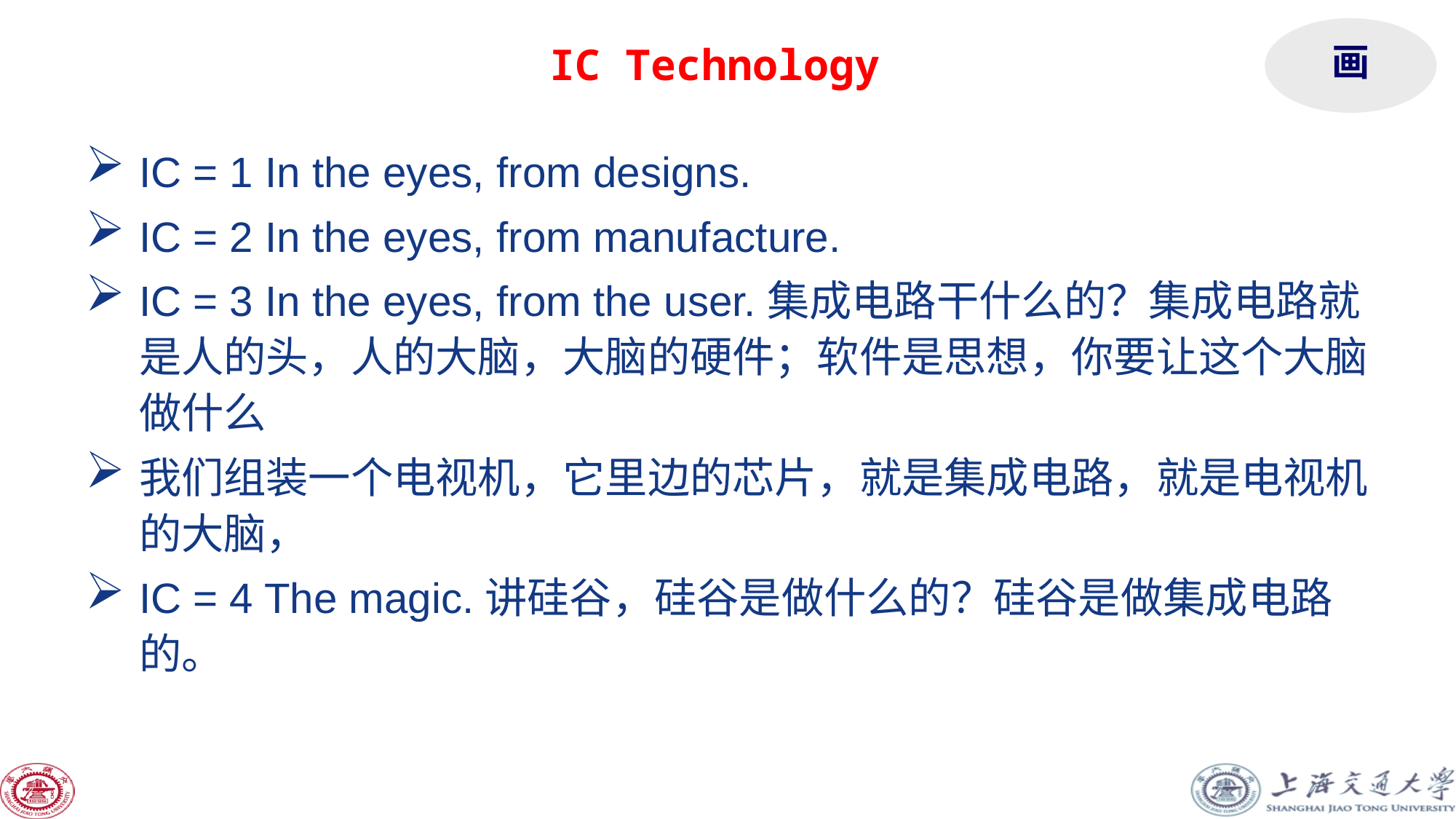

画
# IC Technology
IC = 1 In the eyes, from designs.
IC = 2 In the eyes, from manufacture.
IC = 3 In the eyes, from the user.集成电路干什么的？集成电路就是人的头，人的大脑，大脑的硬件；软件是思想，你要让这个大脑做什么
我们组装一个电视机，它里边的芯片，就是集成电路，就是电视机的大脑，
IC = 4 The magic.讲硅谷，硅谷是做什么的？硅谷是做集成电路的。